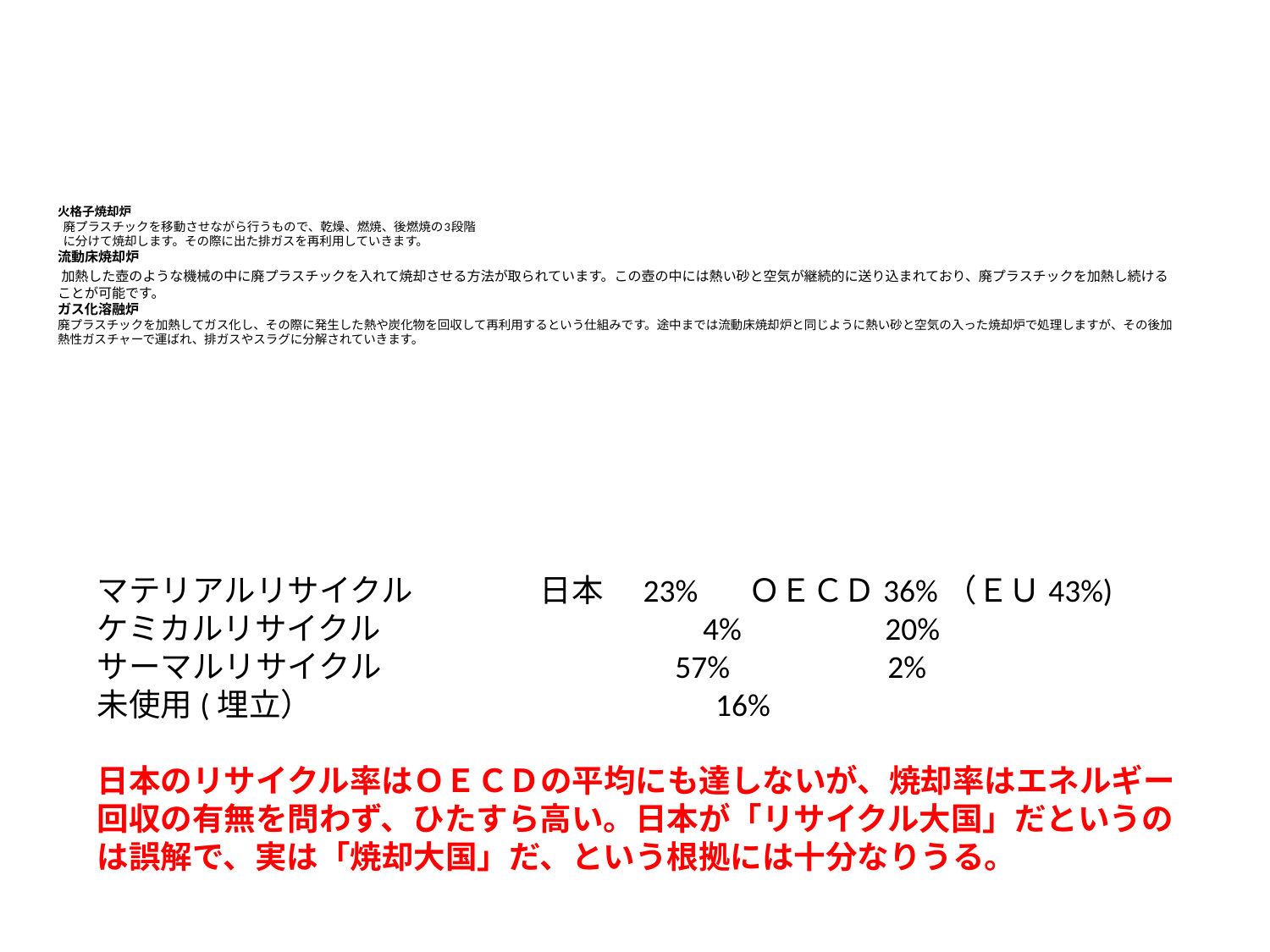

# 火格子焼却炉 廃プラスチックを移動させながら行うもので、乾燥、燃焼、後燃焼の3段階 に分けて焼却します。その際に出た排ガスを再利用していきます。 流動床焼却炉 加熱した壺のような機械の中に廃プラスチックを入れて焼却させる方法が取られています。この壺の中には熱い砂と空気が継続的に送り込まれており、廃プラスチックを加熱し続けることが可能です。 ガス化溶融炉 廃プラスチックを加熱してガス化し、その際に発生した熱や炭化物を回収して再利用するという仕組みです。途中までは流動床焼却炉と同じように熱い砂と空気の入った焼却炉で処理しますが、その後加熱性ガスチャーで運ばれ、排ガスやスラグに分解されていきます。
マテリアルリサイクル　　　　日本　23%      ＯＥＣＤ36%（ＥＵ43%)
ケミカルリサイクル　　　　　　　　 　   4%                    20%
サーマルリサイクル　　　　　　　　　57%                      2%
未使用(埋立）  　　　　　　　　　　　　16%

日本のリサイクル率はＯＥＣＤの平均にも達しないが、焼却率はエネルギー回収の有無を問わず、ひたすら高い。日本が「リサイクル大国」だというのは誤解で、実は「焼却大国」だ、という根拠には十分なりうる。